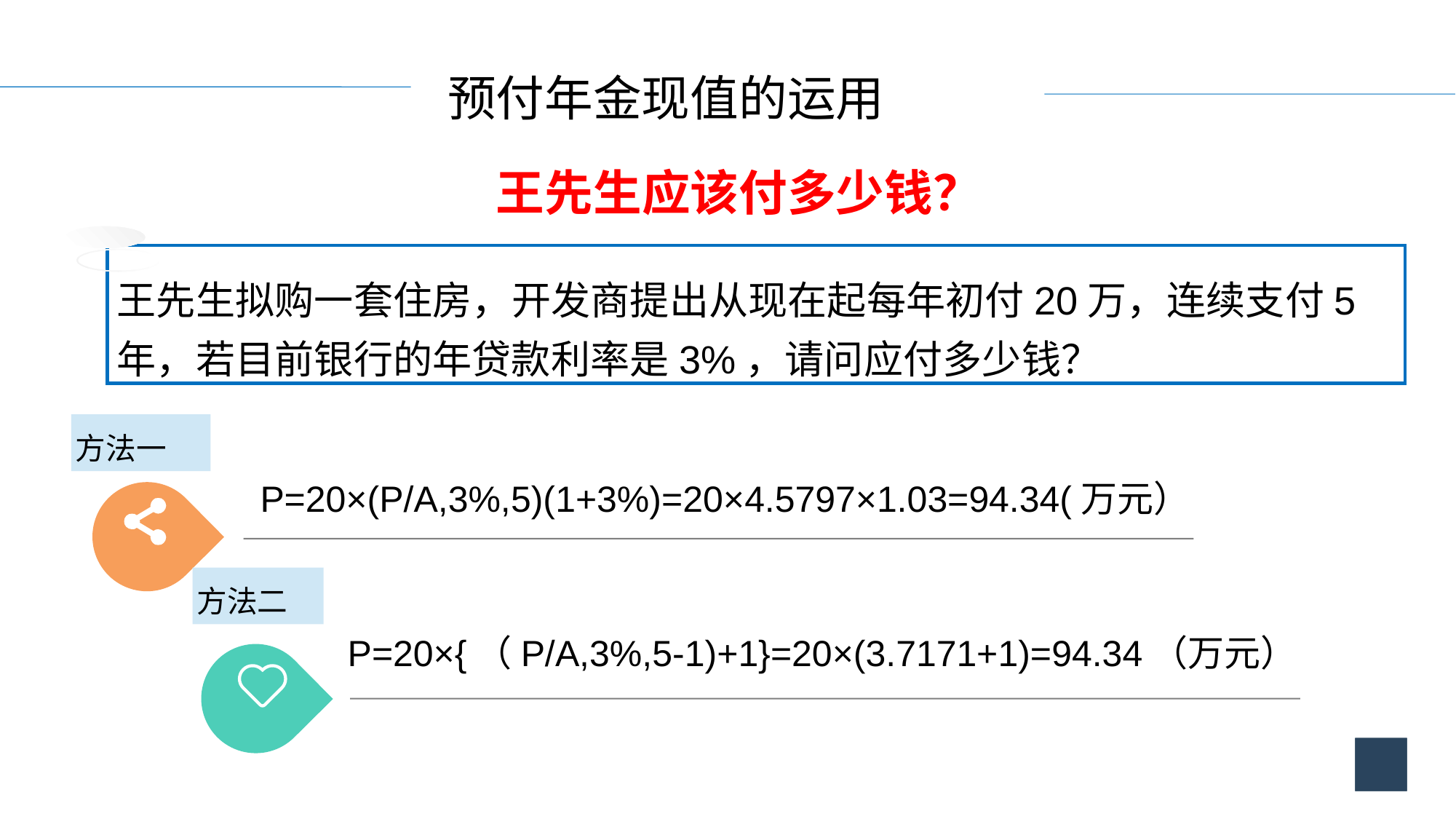

预付年金现值的运用

王先生应该付多少钱？

王先生拟购一套住房，开发商提出从现在起每年初付20万，连续支付5年，若目前银行的年贷款利率是3%，请问应付多少钱？
方法一
P=20×(P/A,3%,5)(1+3%)=20×4.5797×1.03=94.34(万元）

方法二
P=20×{（P/A,3%,5-1)+1}=20×(3.7171+1)=94.34（万元）

65